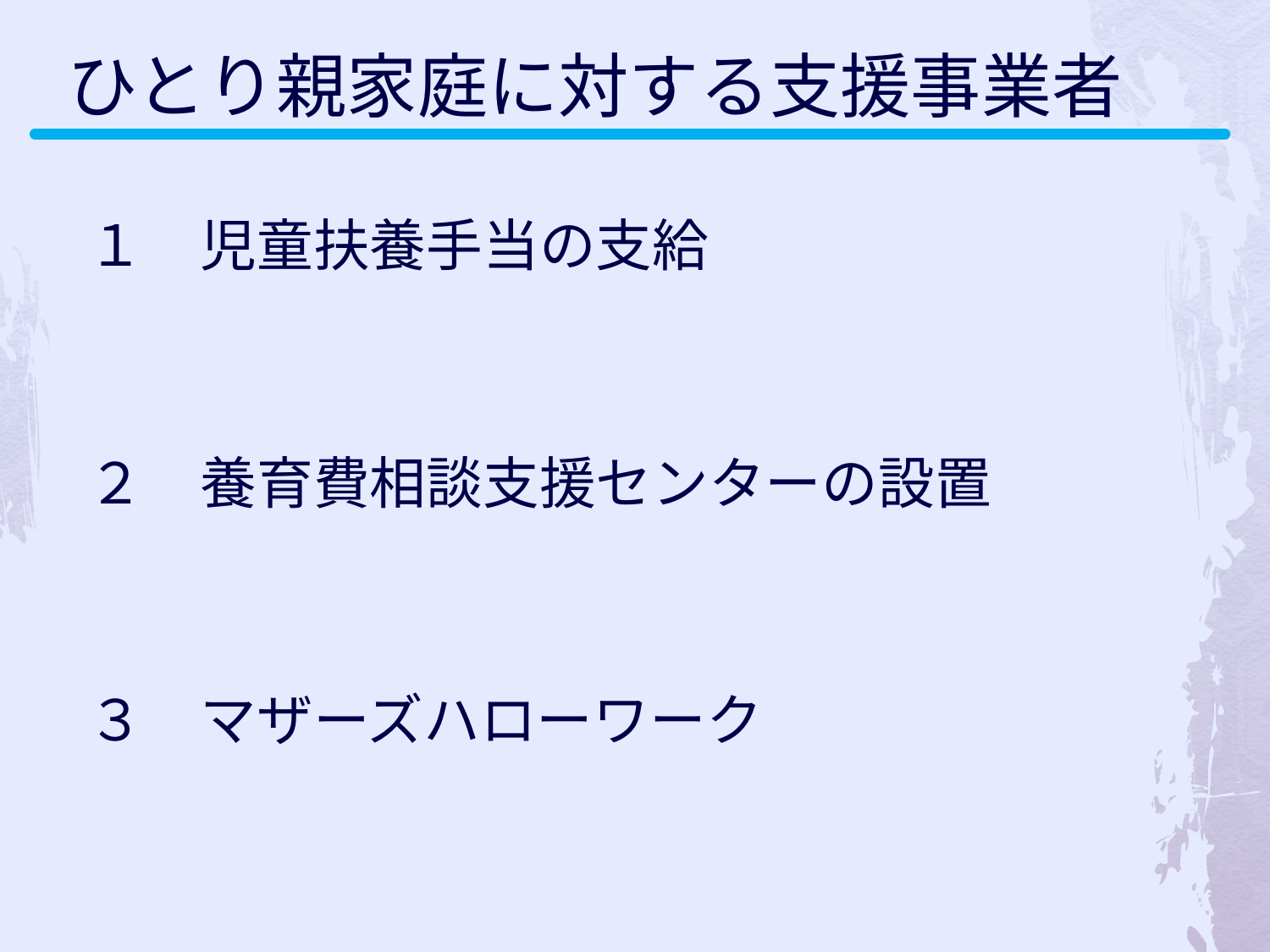

#
ひとり親家庭に対する支援事業者
１　児童扶養手当の支給

２　養育費相談支援センターの設置

３　マザーズハローワーク